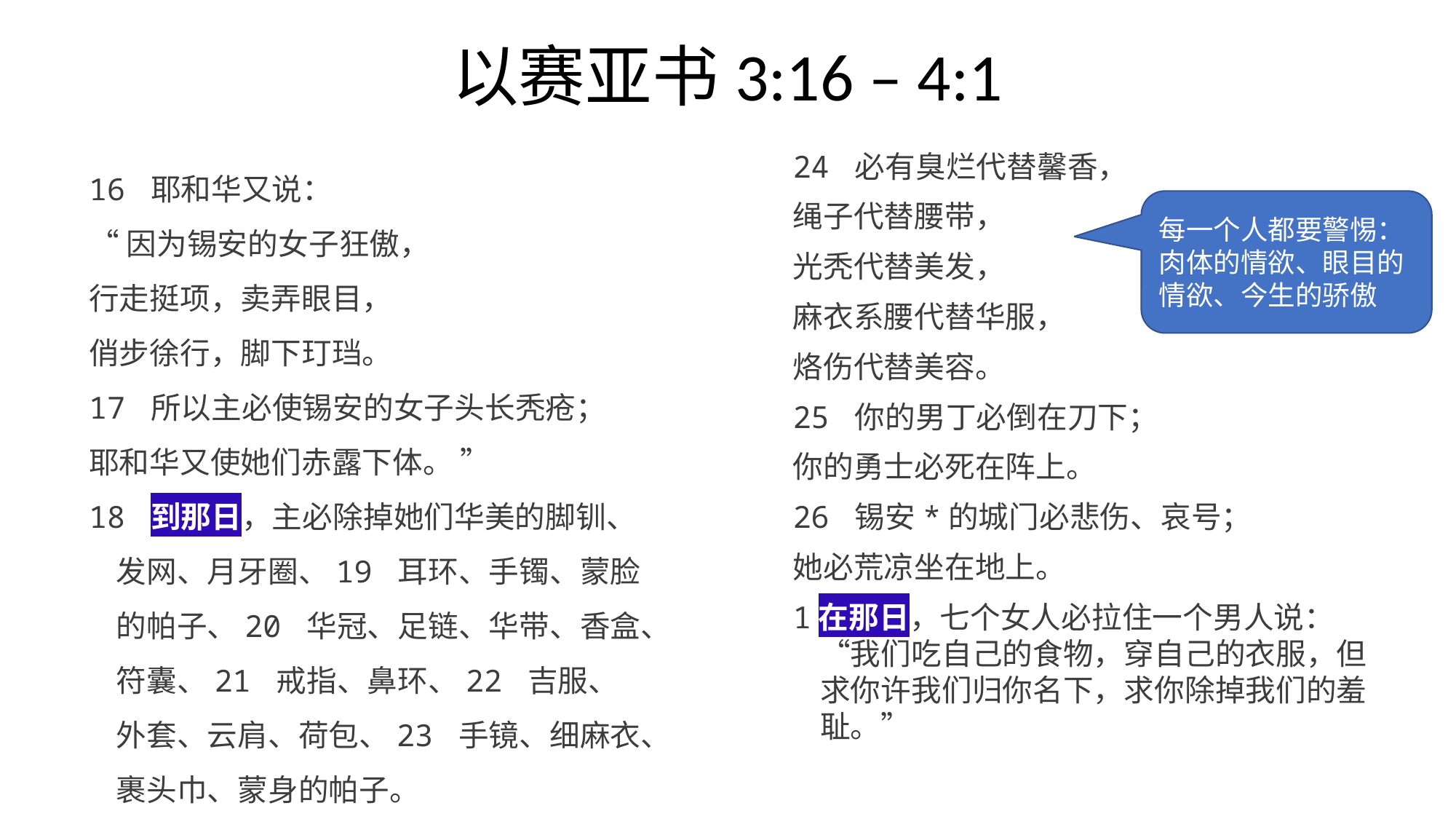

# 以赛亚书3:16 – 4:1
24 必有臭烂代替馨香，
绳子代替腰带，
光秃代替美发，
麻衣系腰代替华服，
烙伤代替美容。
25 你的男丁必倒在刀下；
你的勇士必死在阵上。
26 锡安*的城门必悲伤、哀号；
她必荒凉坐在地上。
1在那日，七个女人必拉住一个男人说：“我们吃自己的食物，穿自己的衣服，但求你许我们归你名下，求你除掉我们的羞耻。”
16 耶和华又说：
“因为锡安的女子狂傲，
行走挺项，卖弄眼目，
俏步徐行，脚下玎珰。
17 所以主必使锡安的女子头长秃疮；
耶和华又使她们赤露下体。 ”
18 到那日，主必除掉她们华美的脚钏、发网、月牙圈、19 耳环、手镯、蒙脸的帕子、20 华冠、足链、华带、香盒、符囊、21 戒指、鼻环、22 吉服、外套、云肩、荷包、23 手镜、细麻衣、裹头巾、蒙身的帕子。
每一个人都要警惕：肉体的情欲、眼目的情欲、今生的骄傲